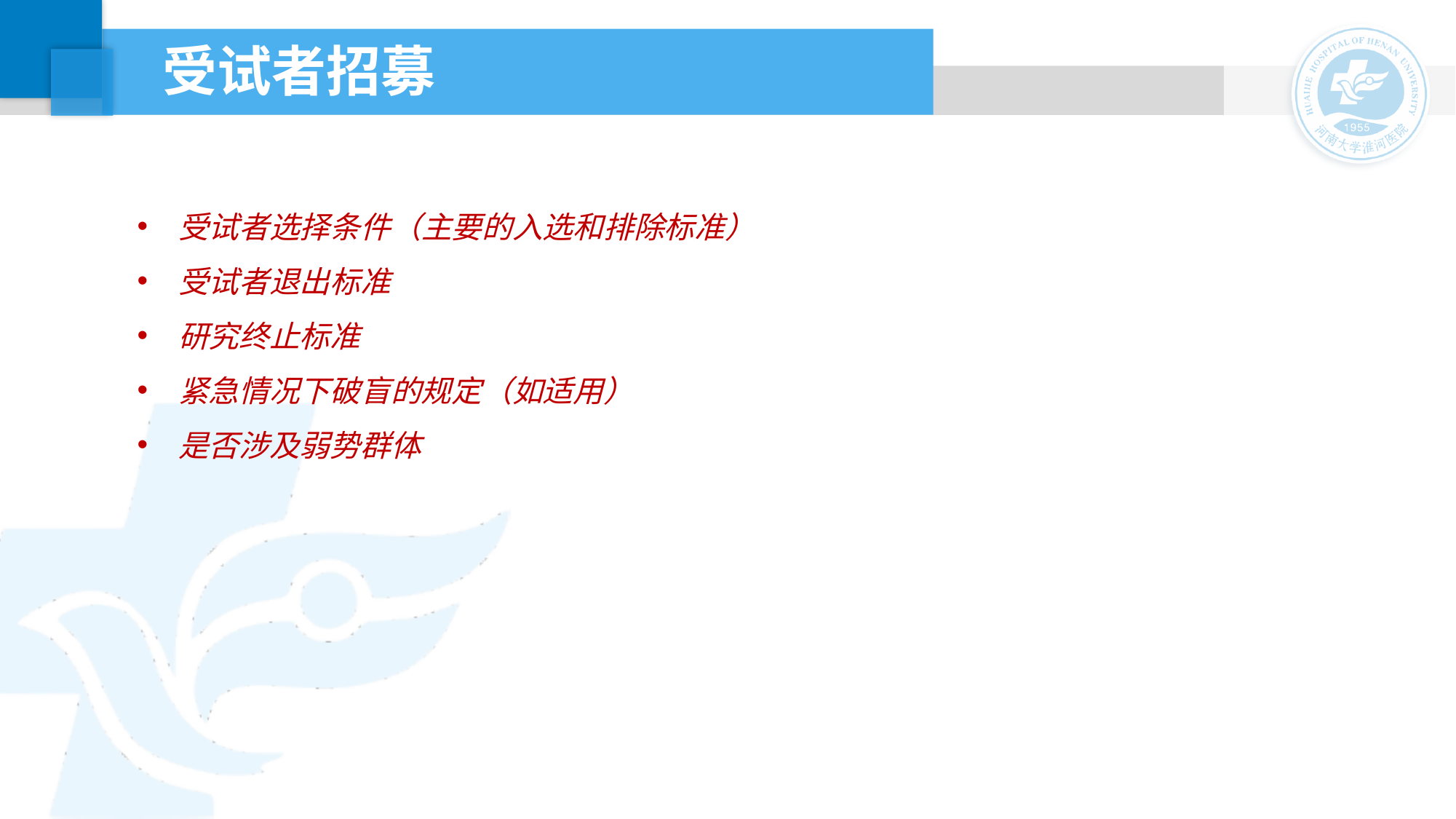

受试者招募
受试者选择条件（主要的入选和排除标准）
受试者退出标准
研究终止标准
紧急情况下破盲的规定（如适用）
是否涉及弱势群体